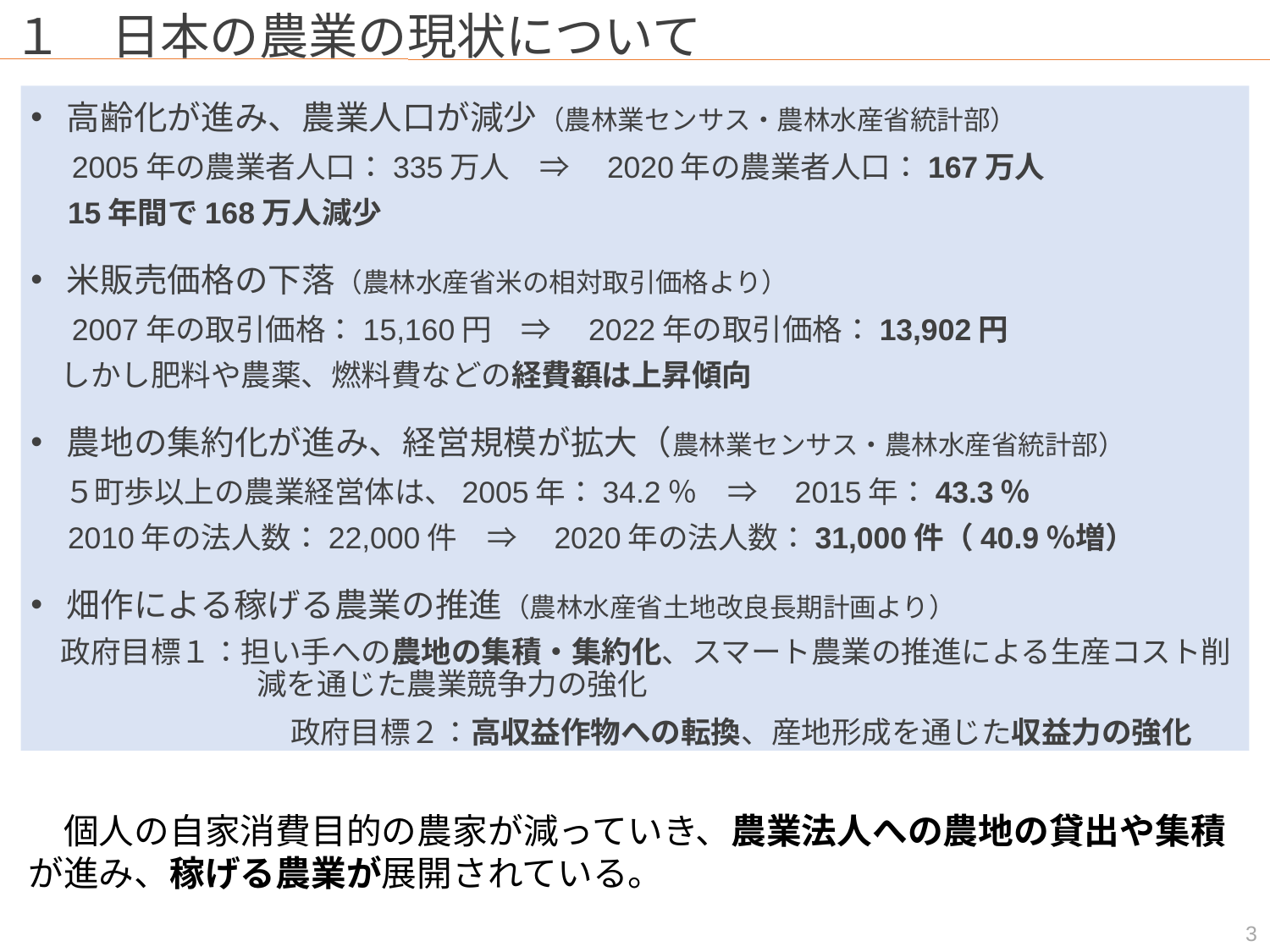

# １　日本の農業の現状について
高齢化が進み、農業人口が減少（農林業センサス・農林水産省統計部）
　2005年の農業者人口：335万人　⇒　2020年の農業者人口：167万人
　15年間で168万人減少
米販売価格の下落（農林水産省米の相対取引価格より）
　2007年の取引価格：15,160円　⇒　2022年の取引価格：13,902円
　しかし肥料や農薬、燃料費などの経費額は上昇傾向
農地の集約化が進み、経営規模が拡大（農林業センサス・農林水産省統計部）
　５町歩以上の農業経営体は、2005年：34.2％　⇒　2015年：43.3％
　2010年の法人数：22,000件　⇒　2020年の法人数：31,000件（40.9％増）
畑作による稼げる農業の推進（農林水産省土地改良長期計画より）
　政府目標１：担い手への農地の集積・集約化、スマート農業の推進による生産コスト削減を通じた農業競争力の強化
　政府目標２：高収益作物への転換、産地形成を通じた収益力の強化
　個人の自家消費目的の農家が減っていき、農業法人への農地の貸出や集積が進み、稼げる農業が展開されている。
3